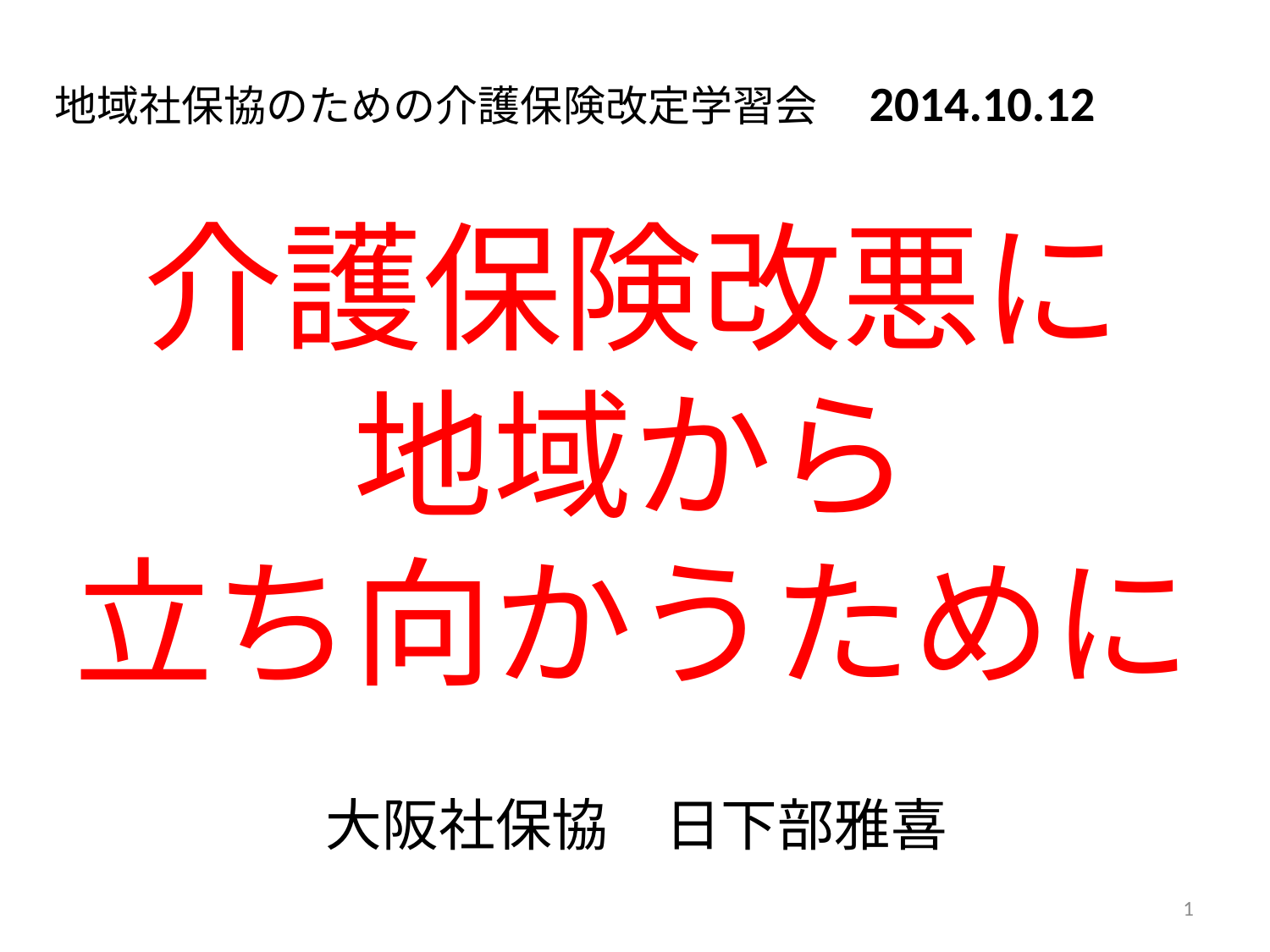

地域社保協のための介護保険改定学習会　2014.10.12
# 介護保険改悪に 地域から 立ち向かうために
大阪社保協　日下部雅喜
1